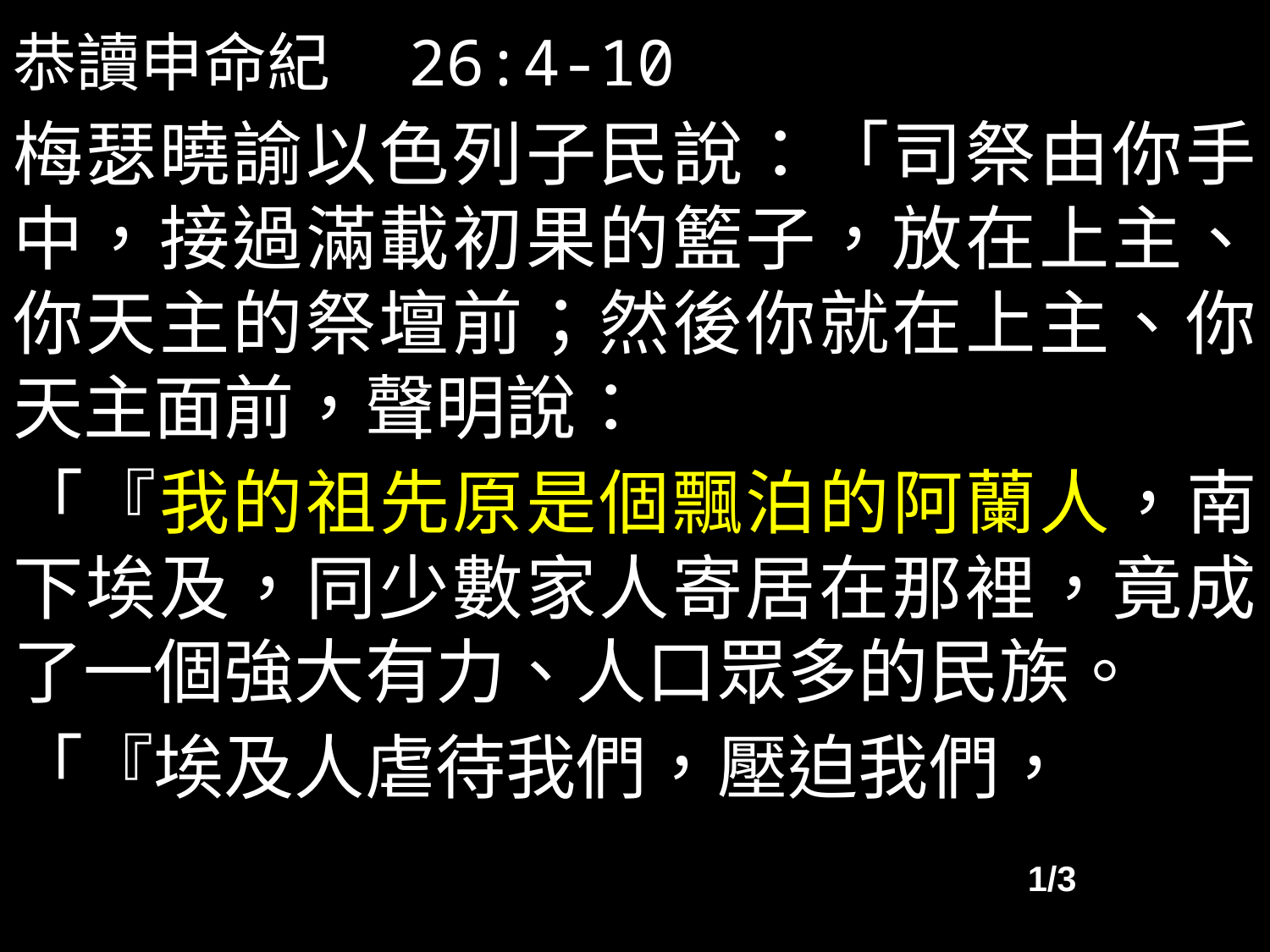

恭讀申命紀　26:4-10
梅瑟曉諭以色列子民說：「司祭由你手中，接過滿載初果的籃子，放在上主、你天主的祭壇前；然後你就在上主、你天主面前，聲明說：
「『我的祖先原是個飄泊的阿蘭人，南下埃及，同少數家人寄居在那裡，竟成了一個強大有力、人口眾多的民族。
「『埃及人虐待我們，壓迫我們，
1/3